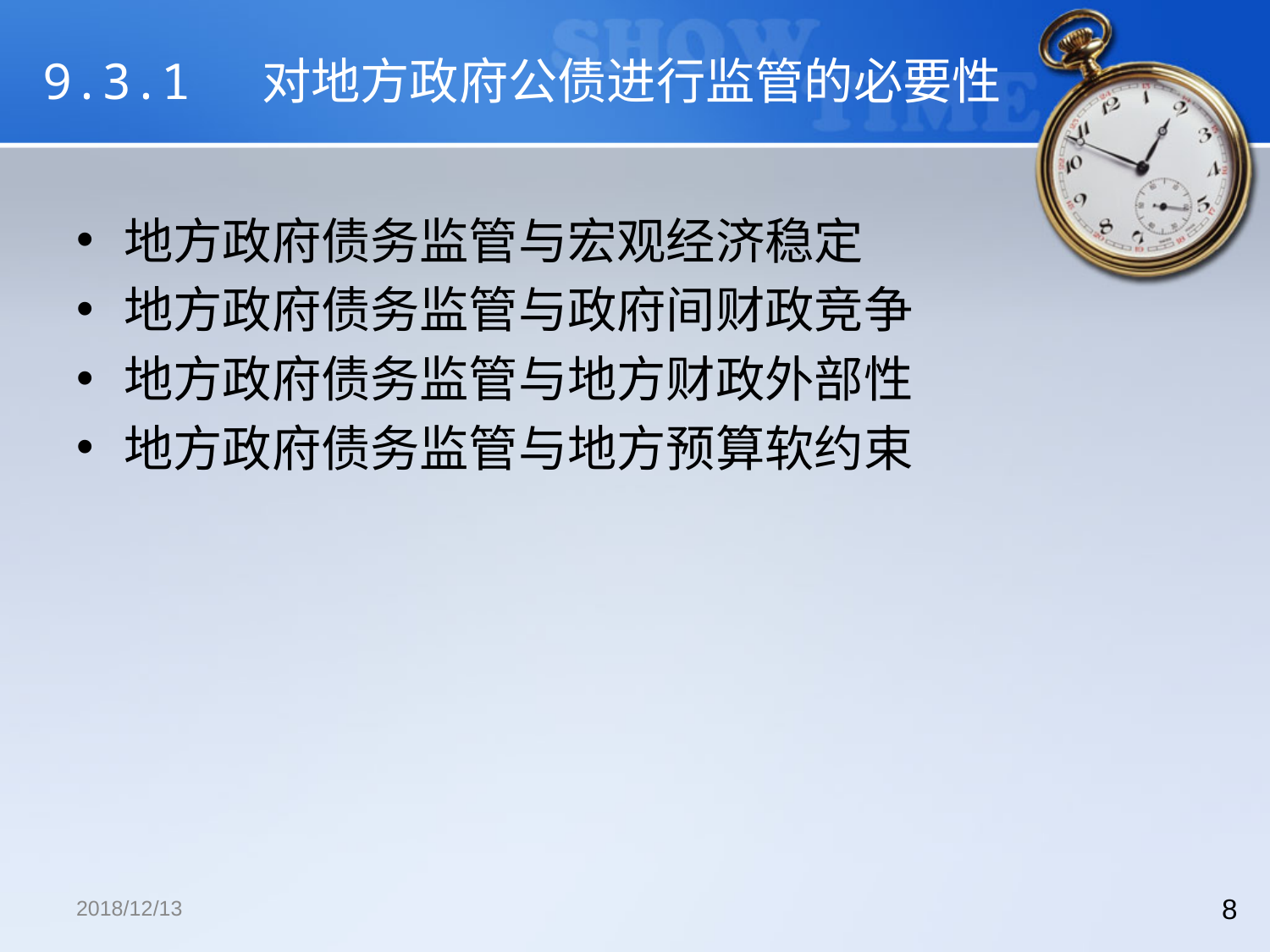

# 9.3.1  对地方政府公债进行监管的必要性
地方政府债务监管与宏观经济稳定
地方政府债务监管与政府间财政竞争
地方政府债务监管与地方财政外部性
地方政府债务监管与地方预算软约束
2018/12/13
8